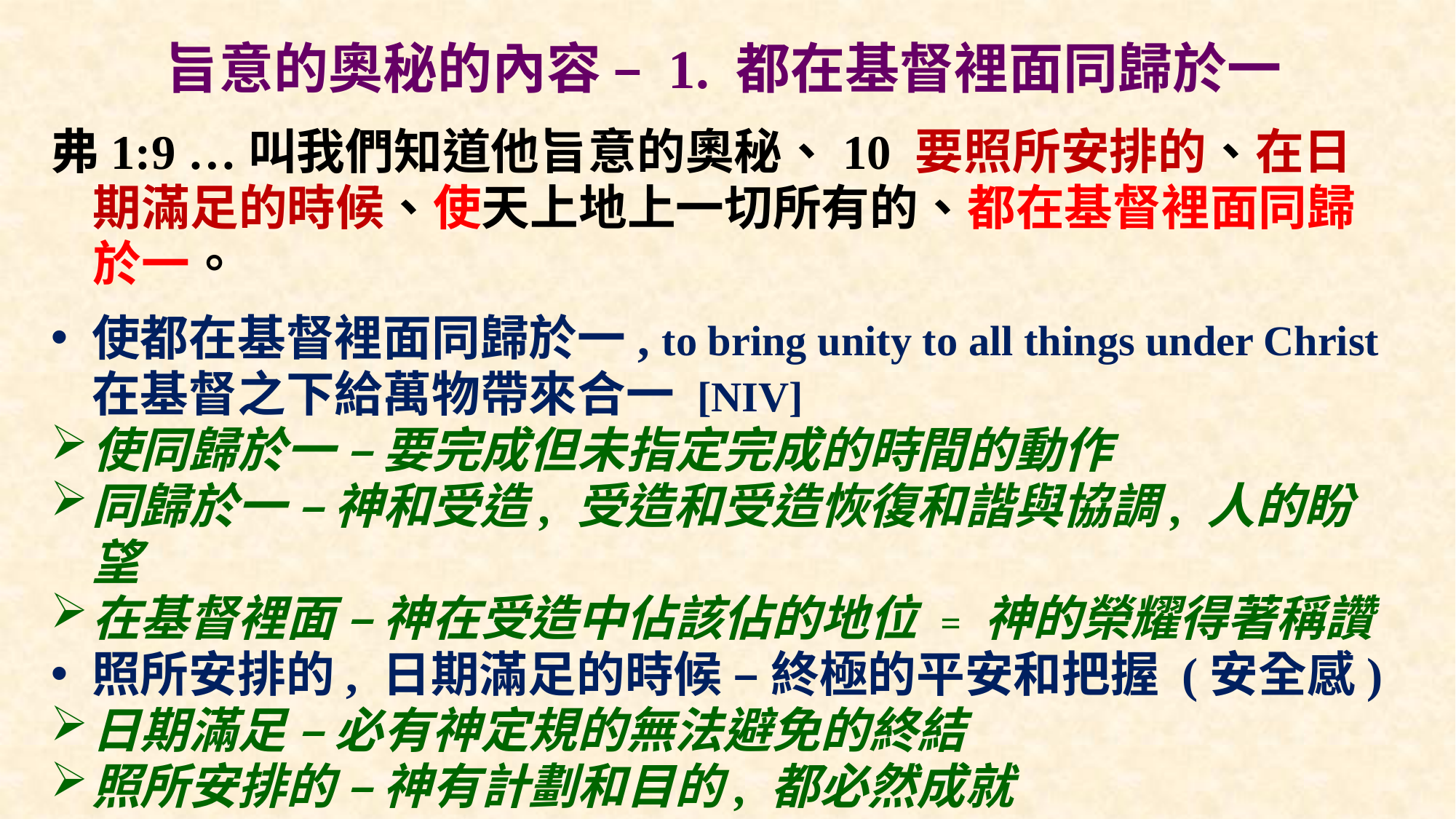

# 旨意的奧秘的內容 – 1. 都在基督裡面同歸於一
弗1:9 …叫我們知道他旨意的奧秘、10 要照所安排的、在日期滿足的時候、使天上地上一切所有的、都在基督裡面同歸於一。
使都在基督裡面同歸於一, to bring unity to all things under Christ  在基督之下給萬物帶來合一 [NIV]
使同歸於一 – 要完成但未指定完成的時間的動作
同歸於一 – 神和受造, 受造和受造恢復和諧與協調, 人的盼望
在基督裡面 – 神在受造中佔該佔的地位 = 神的榮耀得著稱讚
照所安排的, 日期滿足的時候 – 終極的平安和把握 (安全感)
日期滿足 – 必有神定規的無法避免的終結
照所安排的 – 神有計劃和目的, 都必然成就